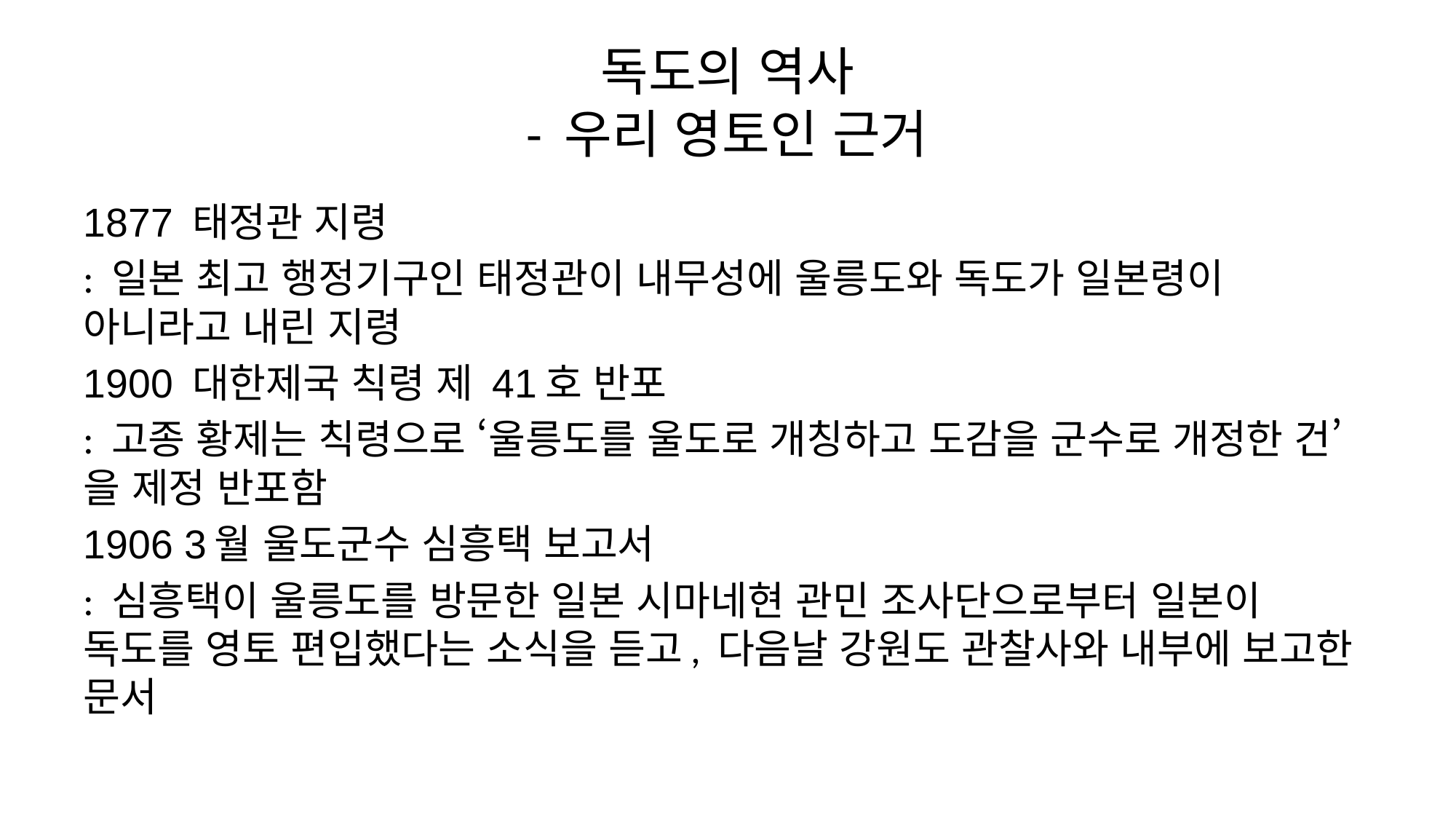

# 독도의 역사 - 우리 영토인 근거
1877 태정관 지령
: 일본 최고 행정기구인 태정관이 내무성에 울릉도와 독도가 일본령이 아니라고 내린 지령
1900 대한제국 칙령 제 41호 반포
: 고종 황제는 칙령으로 ‘울릉도를 울도로 개칭하고 도감을 군수로 개정한 건’을 제정 반포함
1906 3월 울도군수 심흥택 보고서
: 심흥택이 울릉도를 방문한 일본 시마네현 관민 조사단으로부터 일본이 독도를 영토 편입했다는 소식을 듣고, 다음날 강원도 관찰사와 내부에 보고한 문서